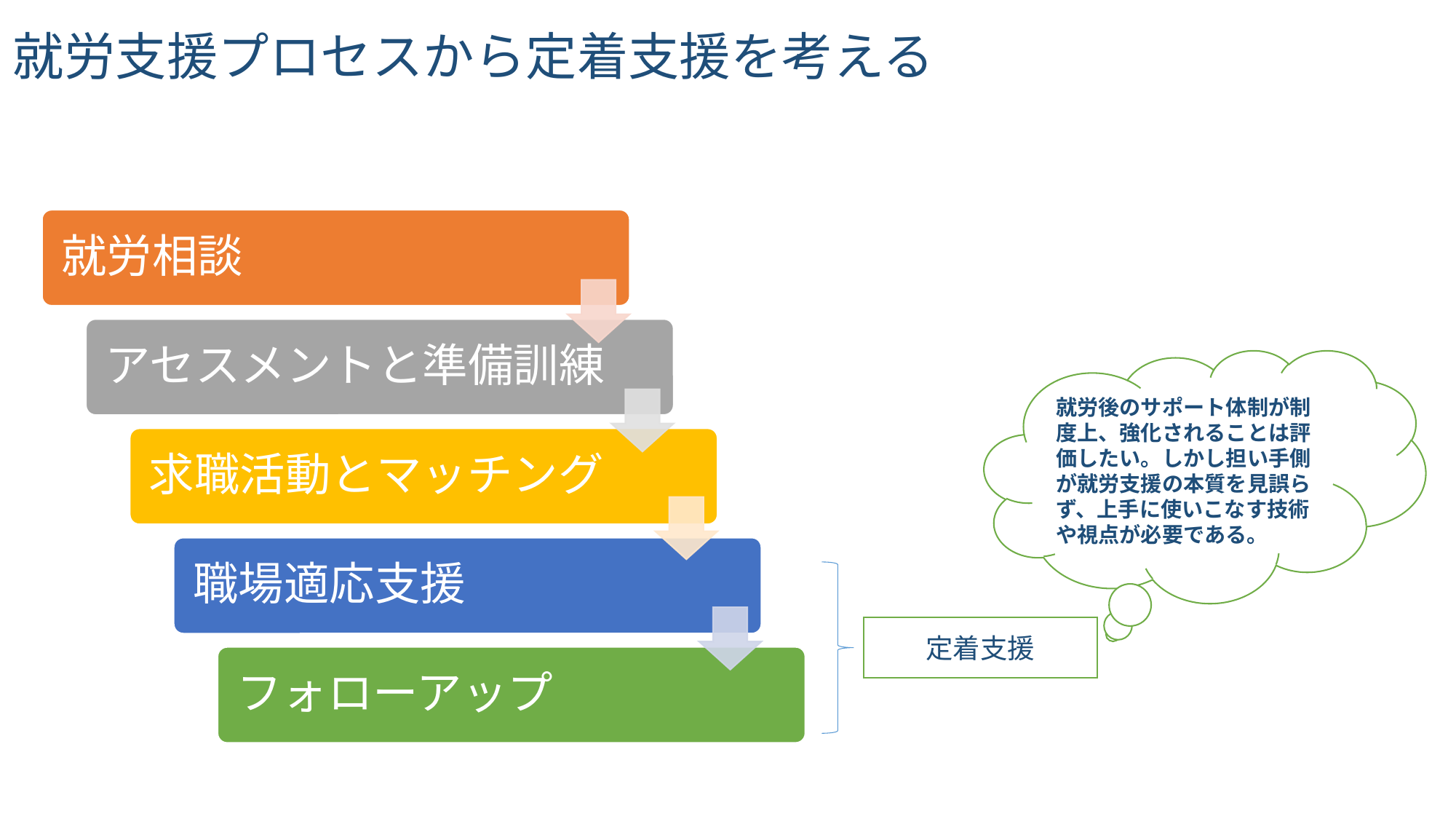

# 就労支援プロセスから定着支援を考える
就労相談
アセスメントと準備訓練
求職活動とマッチング
職場適応支援
フォローアップ

就労後のサポート体制が制度上、強化されることは評価したい。しかし担い手側が就労支援の本質を見誤らず、上手に使いこなす技術や視点が必要である。

定着支援